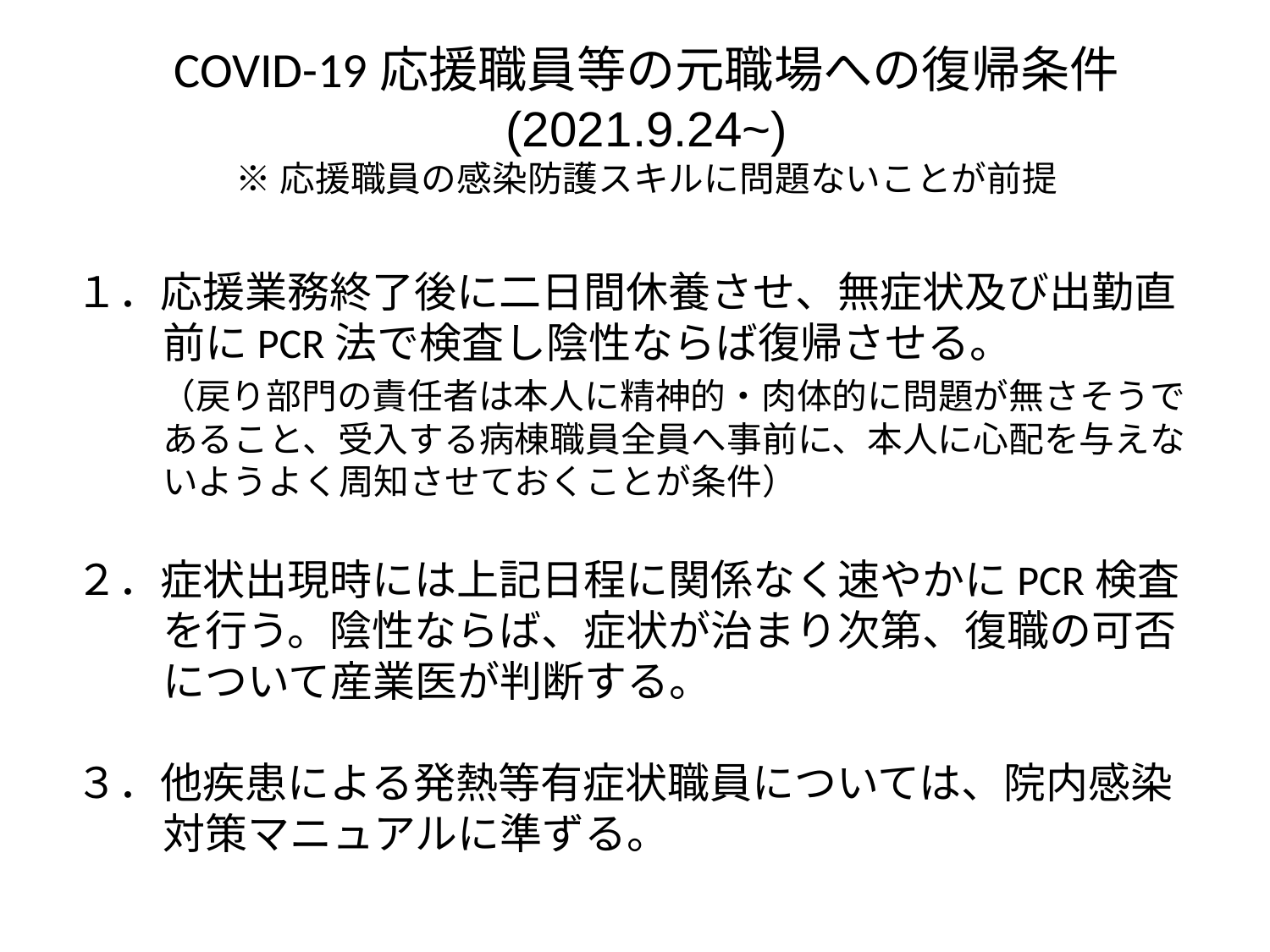

COVID-19応援職員等の元職場への復帰条件
(2021.9.24~)
※応援職員の感染防護スキルに問題ないことが前提
１．応援業務終了後に二日間休養させ、無症状及び出勤直前にPCR法で検査し陰性ならば復帰させる。
　　（戻り部門の責任者は本人に精神的・肉体的に問題が無さそうであること、受入する病棟職員全員へ事前に、本人に心配を与えないようよく周知させておくことが条件）

２．症状出現時には上記日程に関係なく速やかにPCR検査を行う。陰性ならば、症状が治まり次第、復職の可否について産業医が判断する。

３．他疾患による発熱等有症状職員については、院内感染対策マニュアルに準ずる。